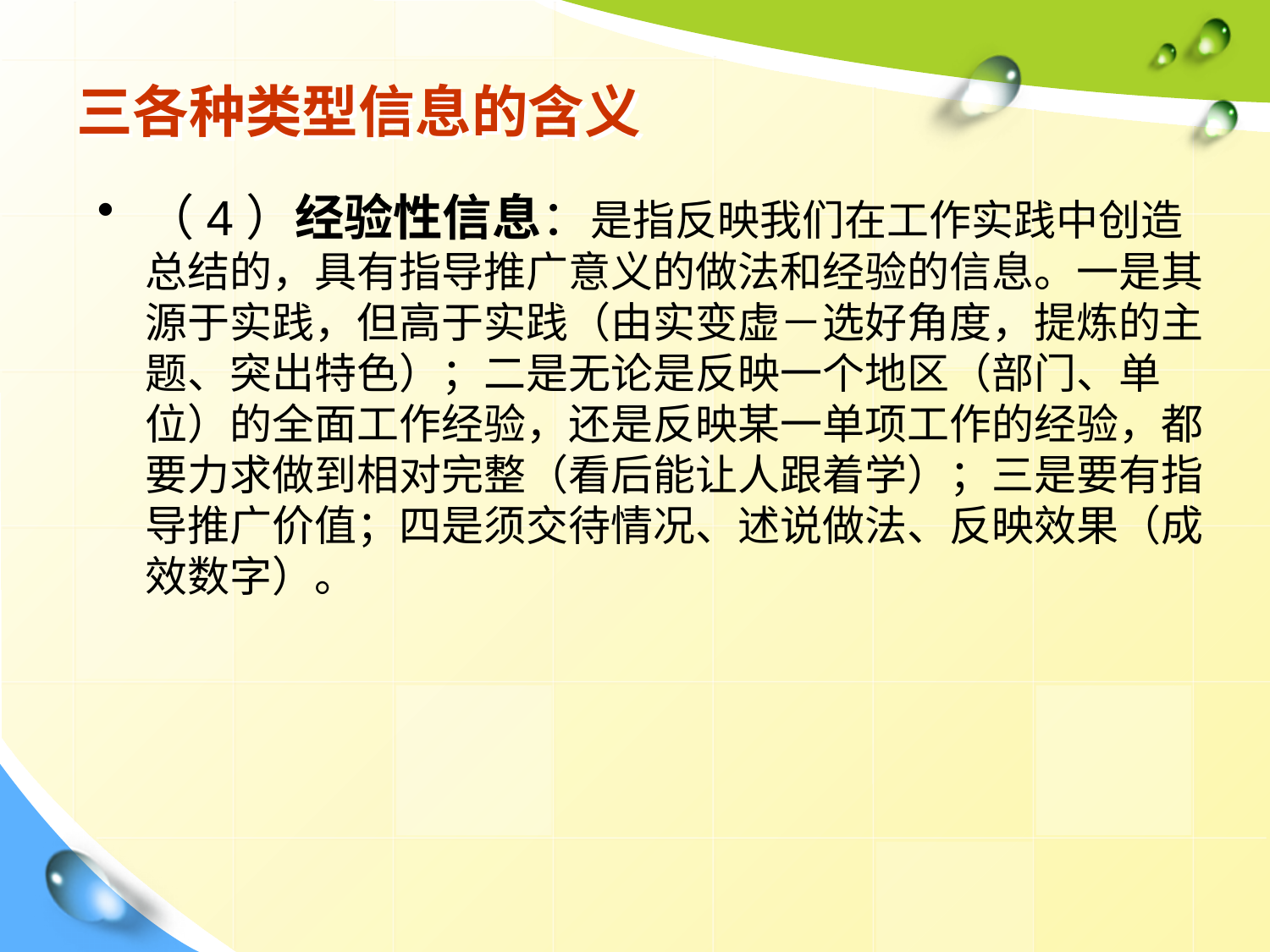

# 三各种类型信息的含义
（4）经验性信息：是指反映我们在工作实践中创造总结的，具有指导推广意义的做法和经验的信息。一是其源于实践，但高于实践（由实变虚－选好角度，提炼的主题、突出特色）；二是无论是反映一个地区（部门、单位）的全面工作经验，还是反映某一单项工作的经验，都要力求做到相对完整（看后能让人跟着学）；三是要有指导推广价值；四是须交待情况、述说做法、反映效果（成效数字）。